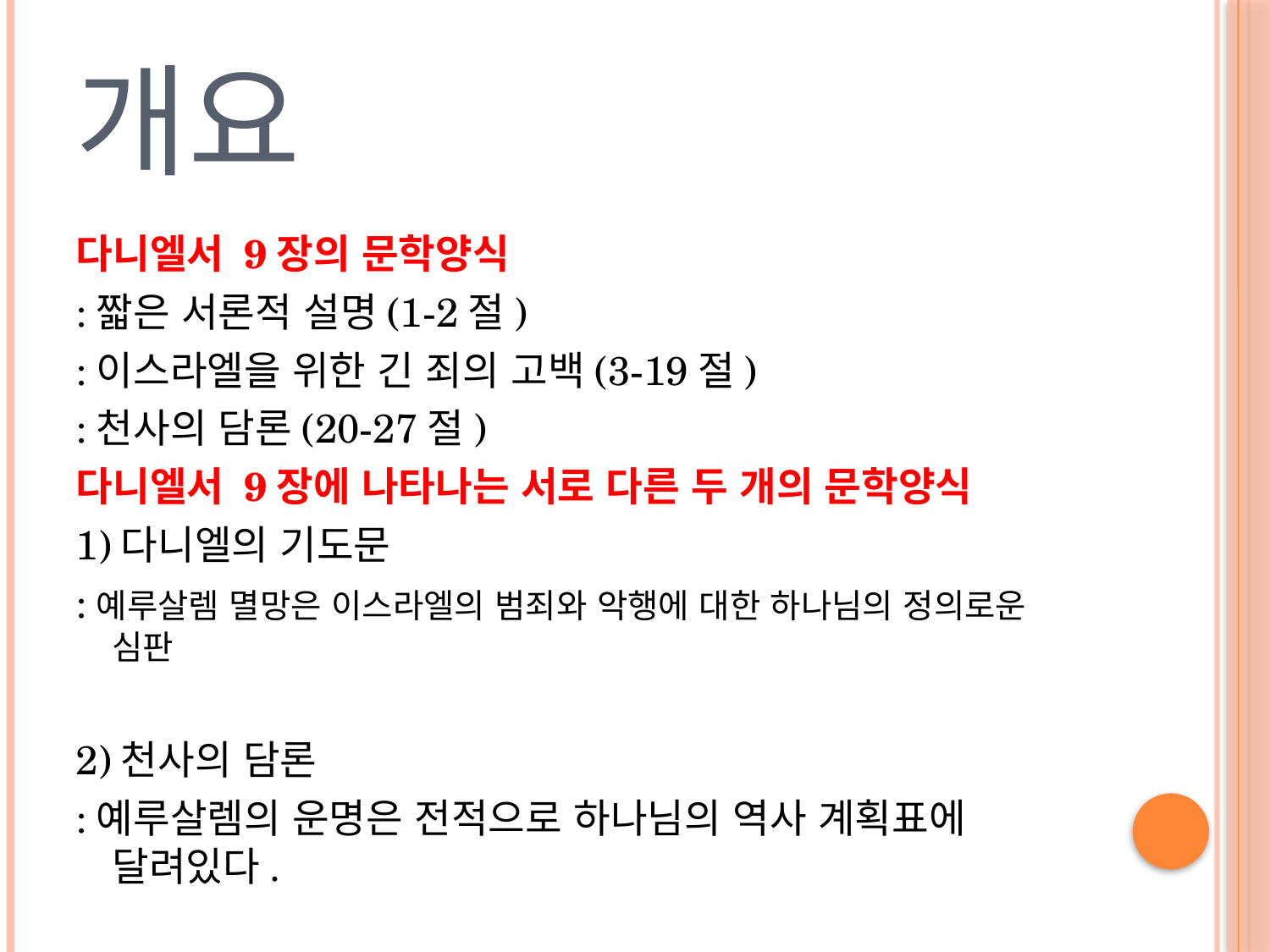

# 개요
다니엘서 9장의 문학양식
:짧은 서론적 설명(1-2절)
:이스라엘을 위한 긴 죄의 고백(3-19절)
:천사의 담론(20-27절)
다니엘서 9장에 나타나는 서로 다른 두 개의 문학양식
1)다니엘의 기도문
:예루살렘 멸망은 이스라엘의 범죄와 악행에 대한 하나님의 정의로운 심판

2)천사의 담론
:예루살렘의 운명은 전적으로 하나님의 역사 계획표에 달려있다.